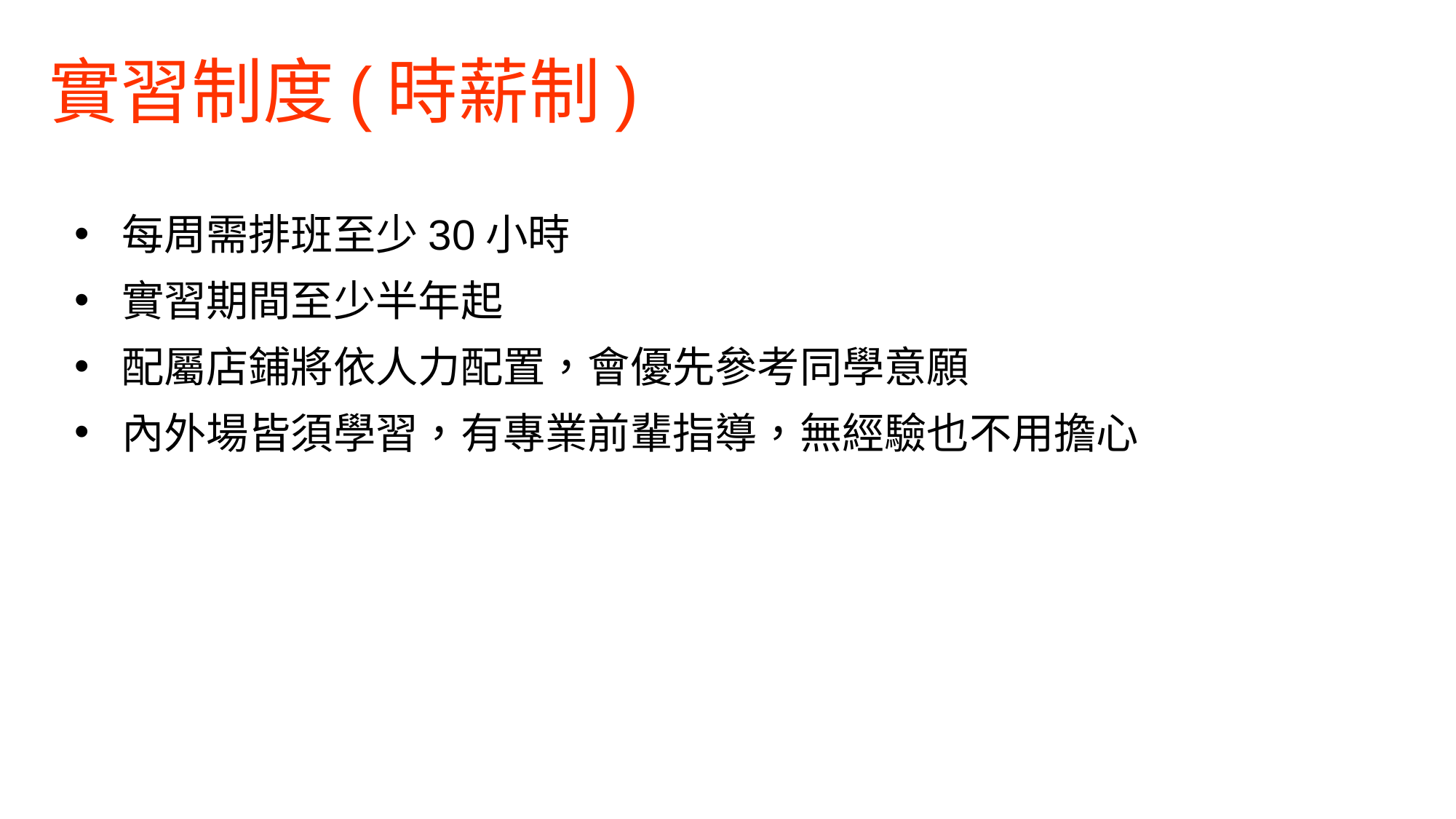

# 實習制度(時薪制)
 每周需排班至少30小時
 實習期間至少半年起
 配屬店鋪將依人力配置，會優先參考同學意願
 內外場皆須學習，有專業前輩指導，無經驗也不用擔心